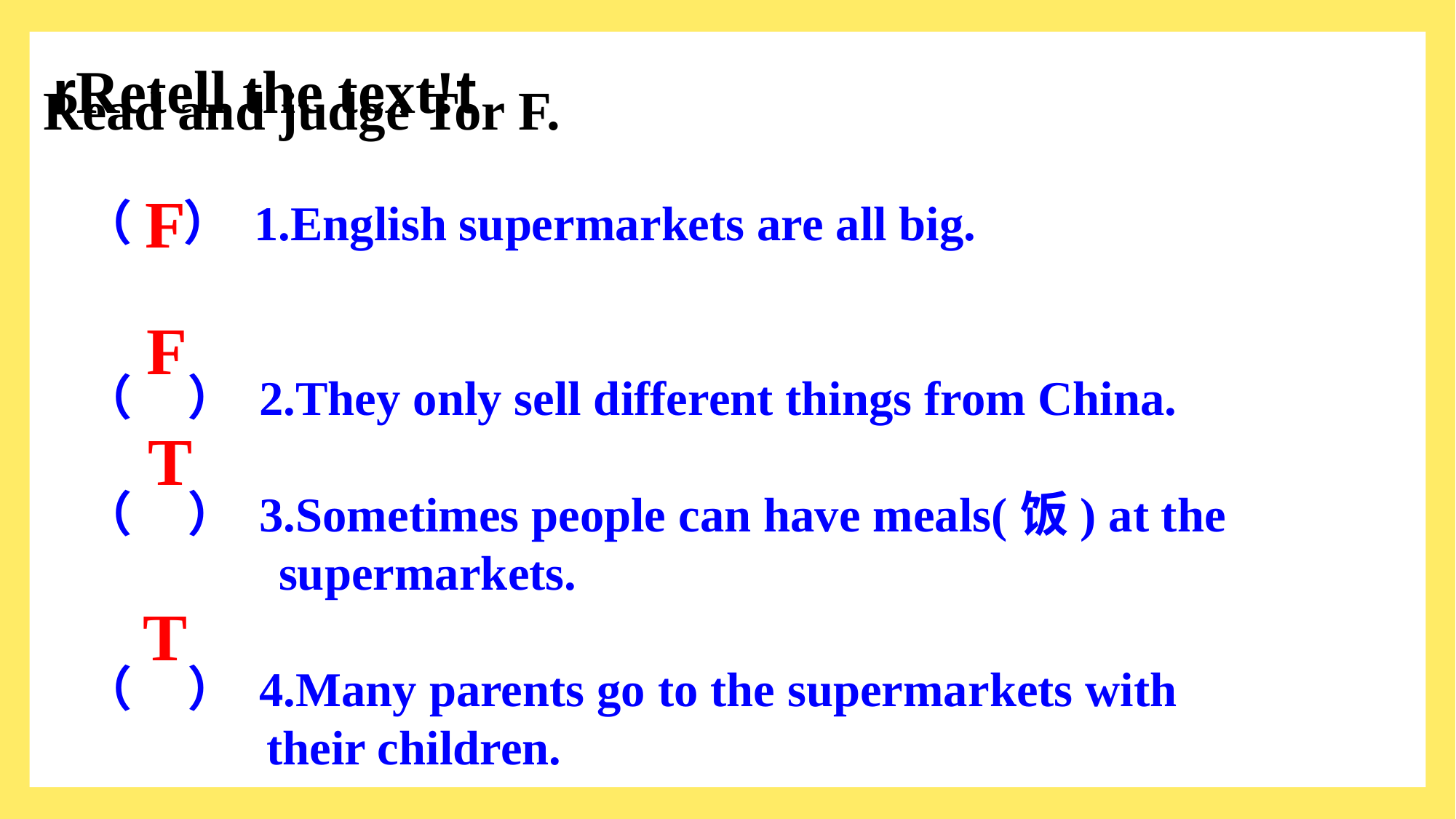

rRetell the text!t
Read and judge Tor F.
F
（     ） 1.English supermarkets are all big.

（     ） 2.They only sell different things from China.

（     ） 3.Sometimes people can have meals(饭) at the
                supermarkets.

（     ） 4.Many parents go to the supermarkets with
               their children.
F
T
T